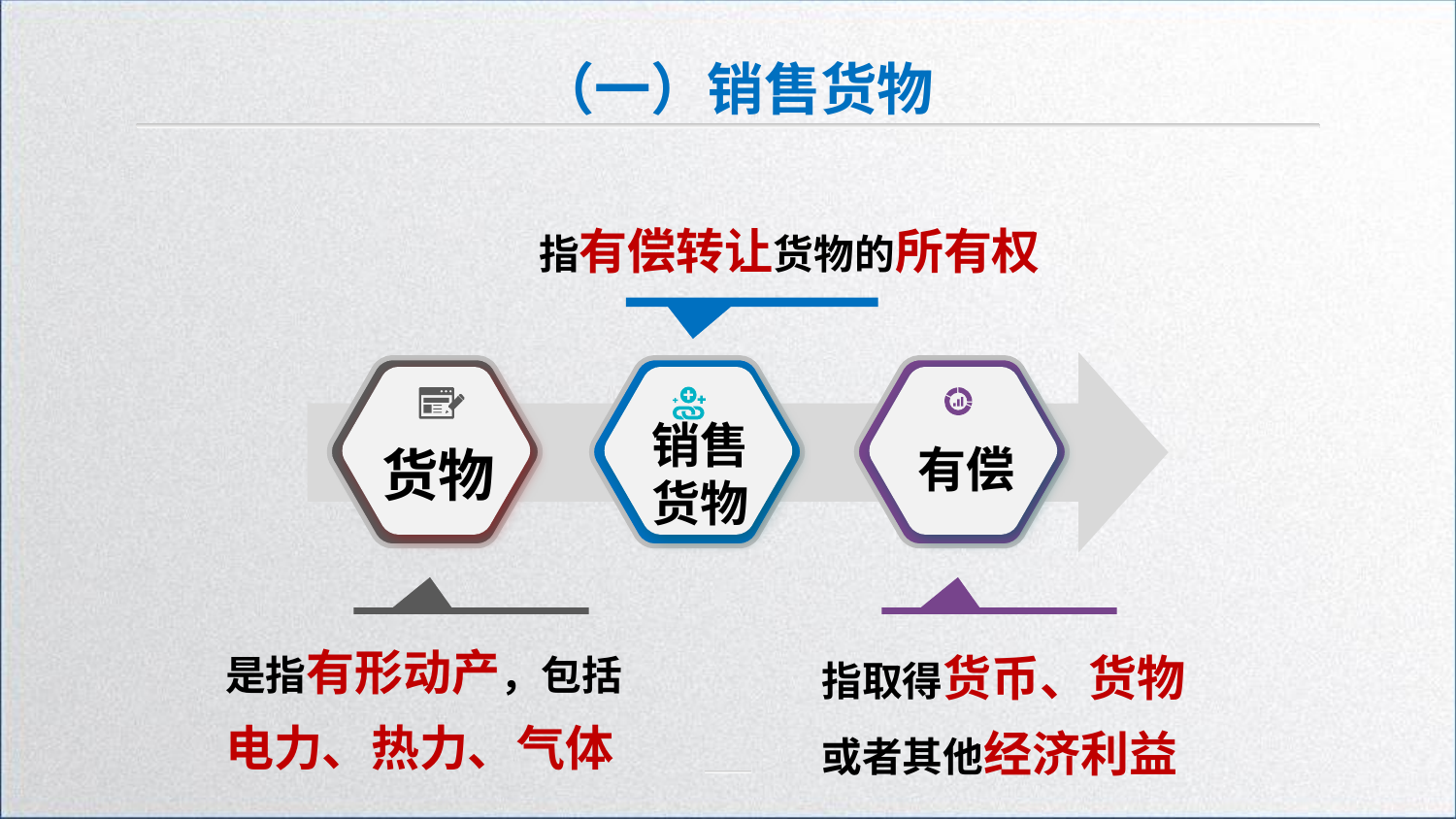

（一）销售货物
指有偿转让货物的所有权

销售货物
有偿
货物

是指有形动产，包括电力、热力、气体
指取得货币、货物或者其他经济利益